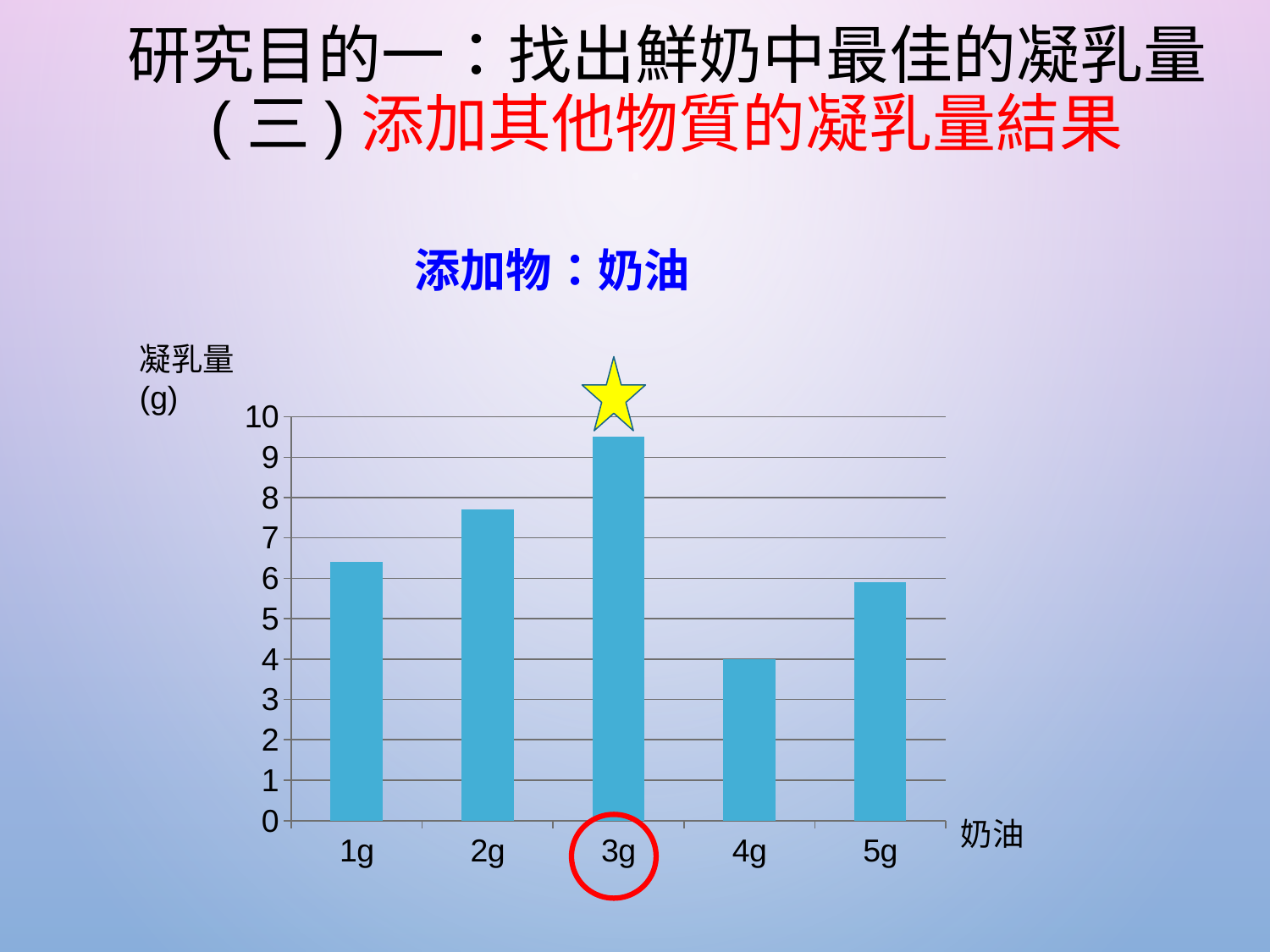

# 研究目的一：找出鮮奶中最佳的凝乳量 (三)添加其他物質的凝乳量結果
添加物：奶油

### Chart

| Category | 凝乳量(g) |
|---|---|
| 1g | 6.4 |
| 2g | 7.7 |
| 3g | 9.5 |
| 4g | 4.0 |
| 5g | 5.9 |
凝乳量(g)